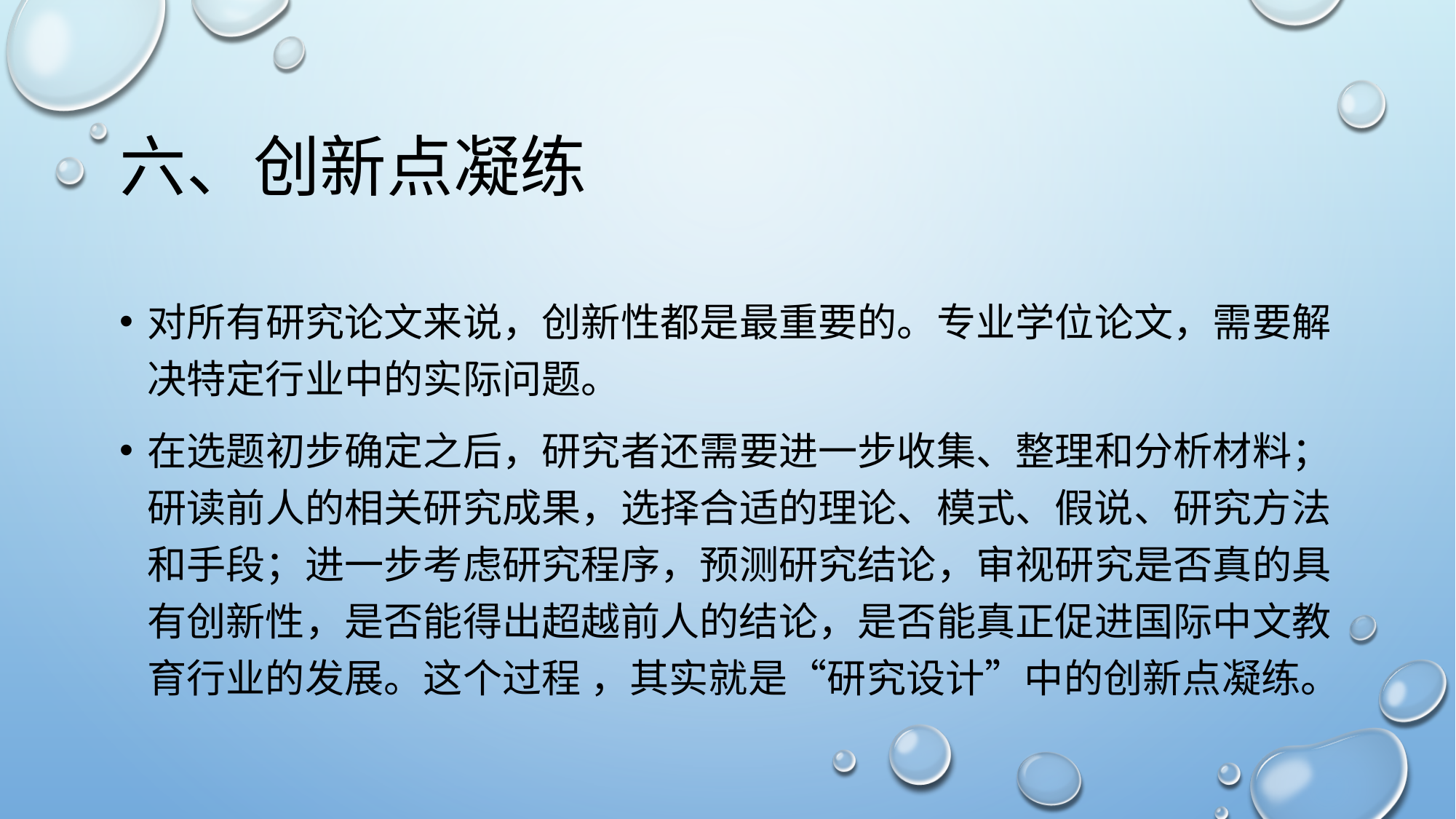

# 六、创新点凝练
对所有研究论文来说，创新性都是最重要的。专业学位论文，需要解决特定行业中的实际问题。
在选题初步确定之后，研究者还需要进一步收集、整理和分析材料；研读前人的相关研究成果，选择合适的理论、模式、假说、研究方法和手段；进一步考虑研究程序，预测研究结论，审视研究是否真的具有创新性，是否能得出超越前人的结论，是否能真正促进国际中文教育行业的发展。这个过程 ，其实就是“研究设计”中的创新点凝练。